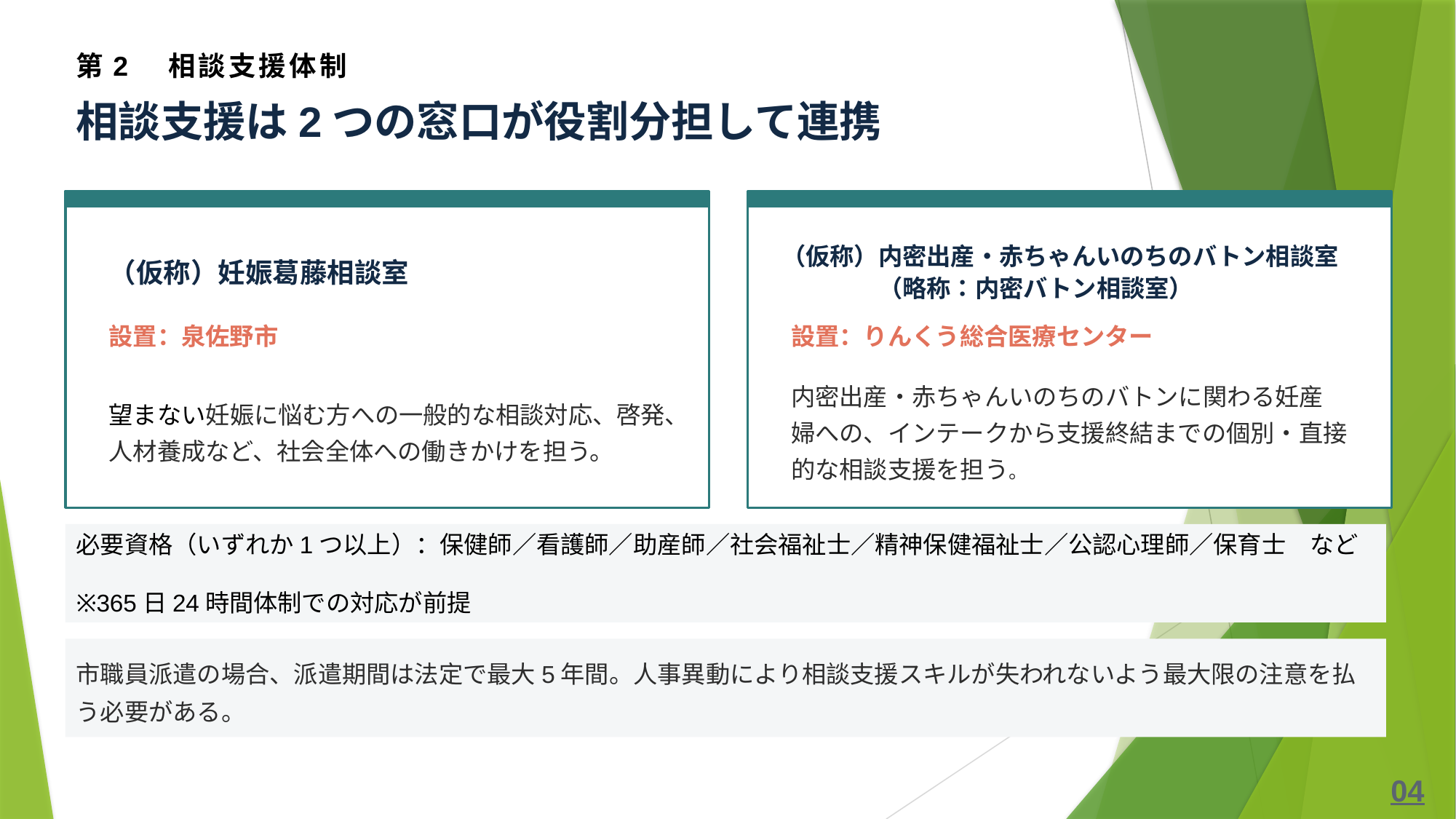

第2　相談支援体制
相談支援は2つの窓口が役割分担して連携

（仮称）妊娠葛藤相談室
（仮称）内密出産・赤ちゃんいのちのバトン相談室
　　　　（略称：内密バトン相談室）
設置：泉佐野市
設置：りんくう総合医療センター
望まない妊娠に悩む方への一般的な相談対応、啓発、人材養成など、社会全体への働きかけを担う。
内密出産・赤ちゃんいのちのバトンに関わる妊産婦への、インテークから支援終結までの個別・直接的な相談支援を担う。
必要資格（いずれか1つ以上）：保健師／看護師／助産師／社会福祉士／精神保健福祉士／公認心理師／保育士　など
※365日24時間体制での対応が前提
市職員派遣の場合、派遣期間は法定で最大5年間。人事異動により相談支援スキルが失われないよう最大限の注意を払う必要がある。
04